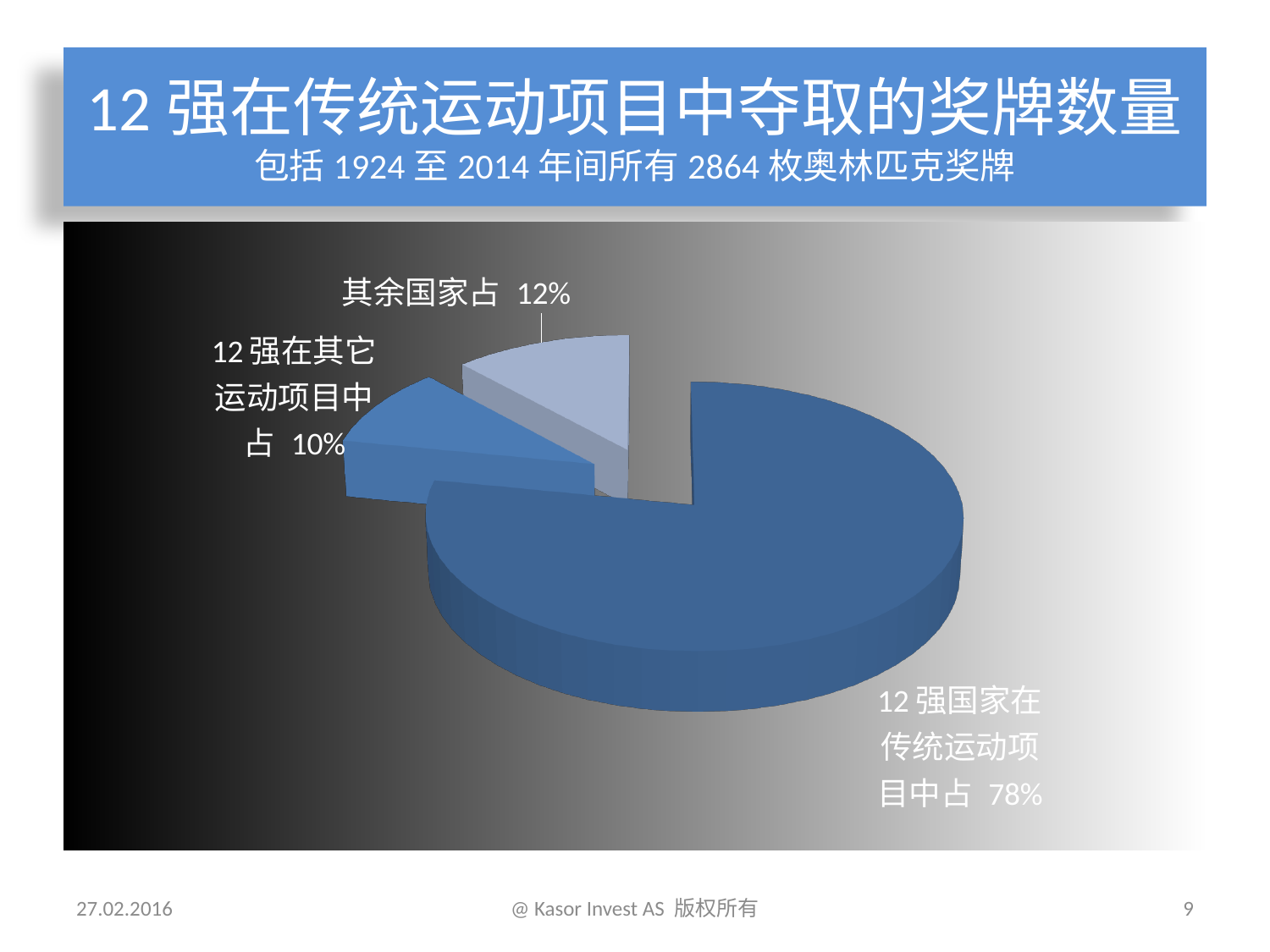

# 12强在传统运动项目中夺取的奖牌数量 包括1924至2014年间所有2864枚奥林匹克奖牌

[unsupported chart]

27.02.2016
@ Kasor Invest AS 版权所有
9